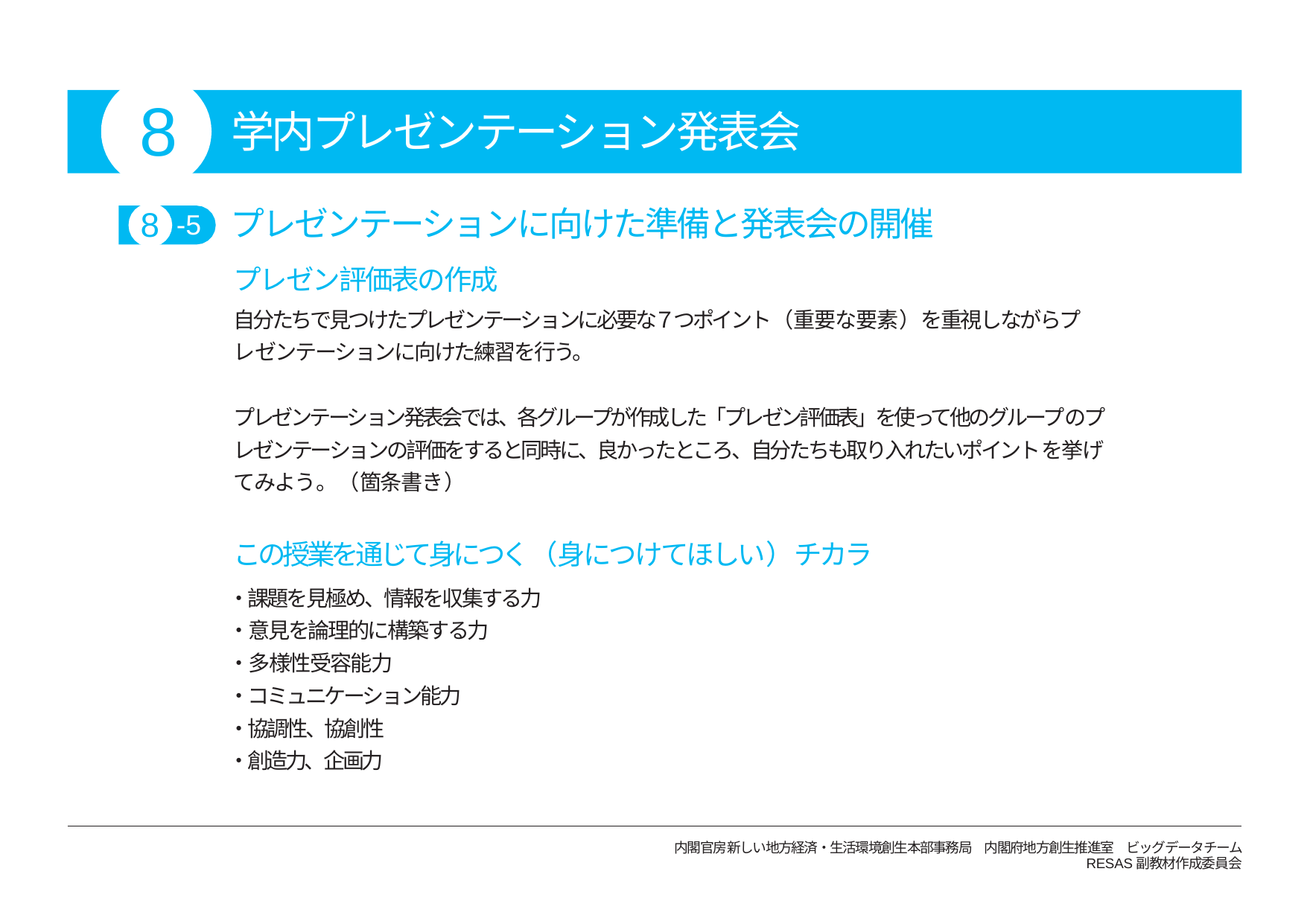

# 8

学内プレゼンテーション発表会
プレゼンテーションに向けた準備と発表会の開催
プレゼン評価表の作成
自分たちで見つけたプレゼンテーションに必要な７つポイント（重要な要素）を重視しながらプレゼンテーションに向けた練習を行う。
8

-5
プレゼンテーション発表会では、各グループが作成した「プレゼン評価表」を使って他のグループのプレゼンテーションの評価をすると同時に、良かったところ、自分たちも取り入れたいポイントを挙げてみよう。（箇条書き）

この授業を通じて身につく（身につけてほしい）チカラ
・課題を見極め、情報を収集する力
・意見を論理的に構築する力
・多様性受容能力
・コミュニケーション能力
・協調性、協創性
・創造力、企画力

内閣官房新しい地方経済・生活環境創生本部事務局　内閣府地方創生推進室　ビッグデータチーム
RESAS副教材作成委員会